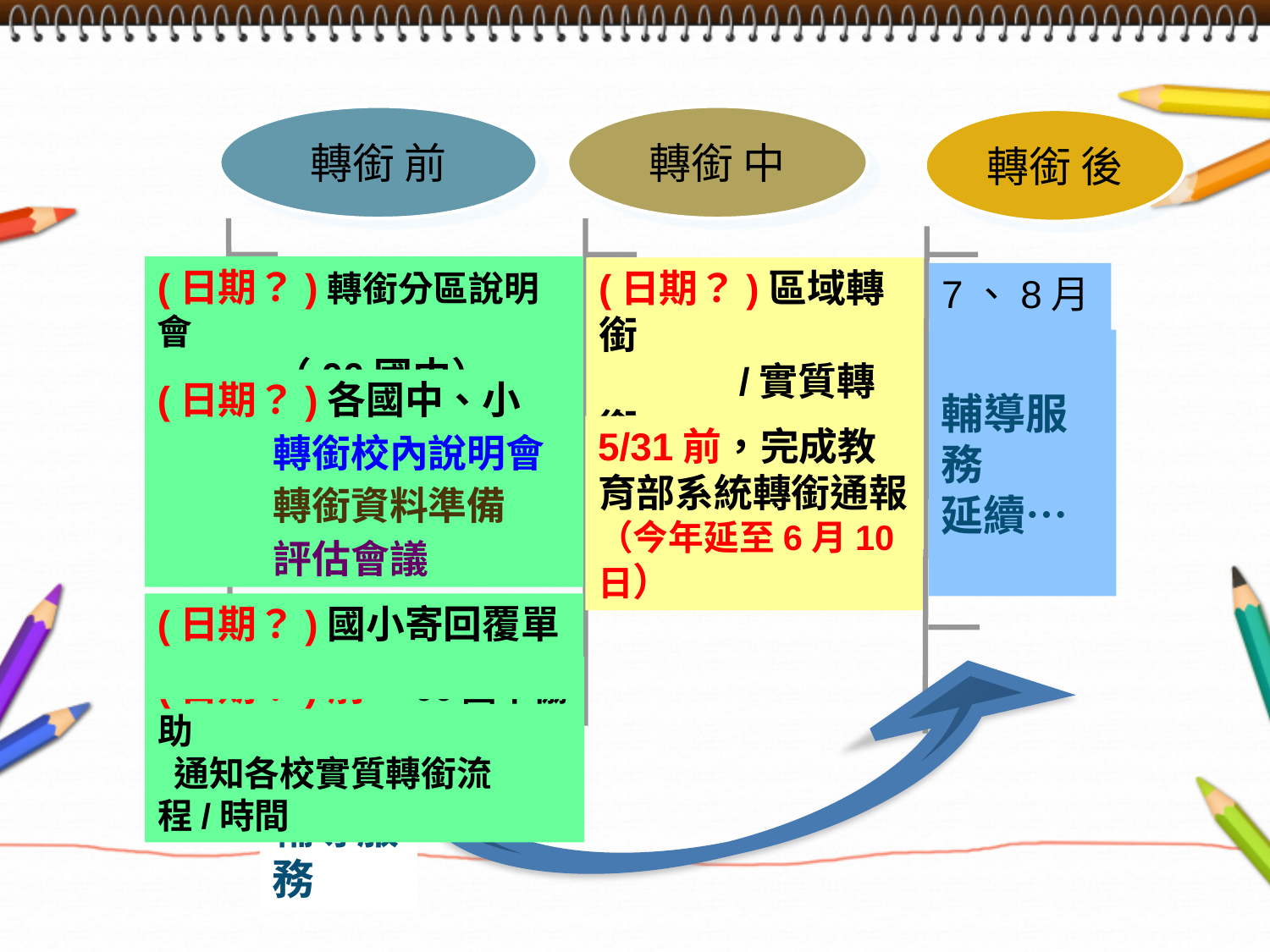

轉銜 前
轉銜 中
轉銜 後

(日期？)轉銜分區說明會
            （00國中）
(日期？)區域轉銜
             /實質轉銜
           （ 00國中）
7、8月~

輔導服務
延續…

(日期？)各國中、小
            轉銜校內說明會
            轉銜資料準備
            評估會議

5/31前，完成教育部系統轉銜通報（今年延至6月10日）

(日期？)國小寄回覆單

(日期？)前， 00國中協助
 通知各校實質轉銜流程/時間
輔導服務